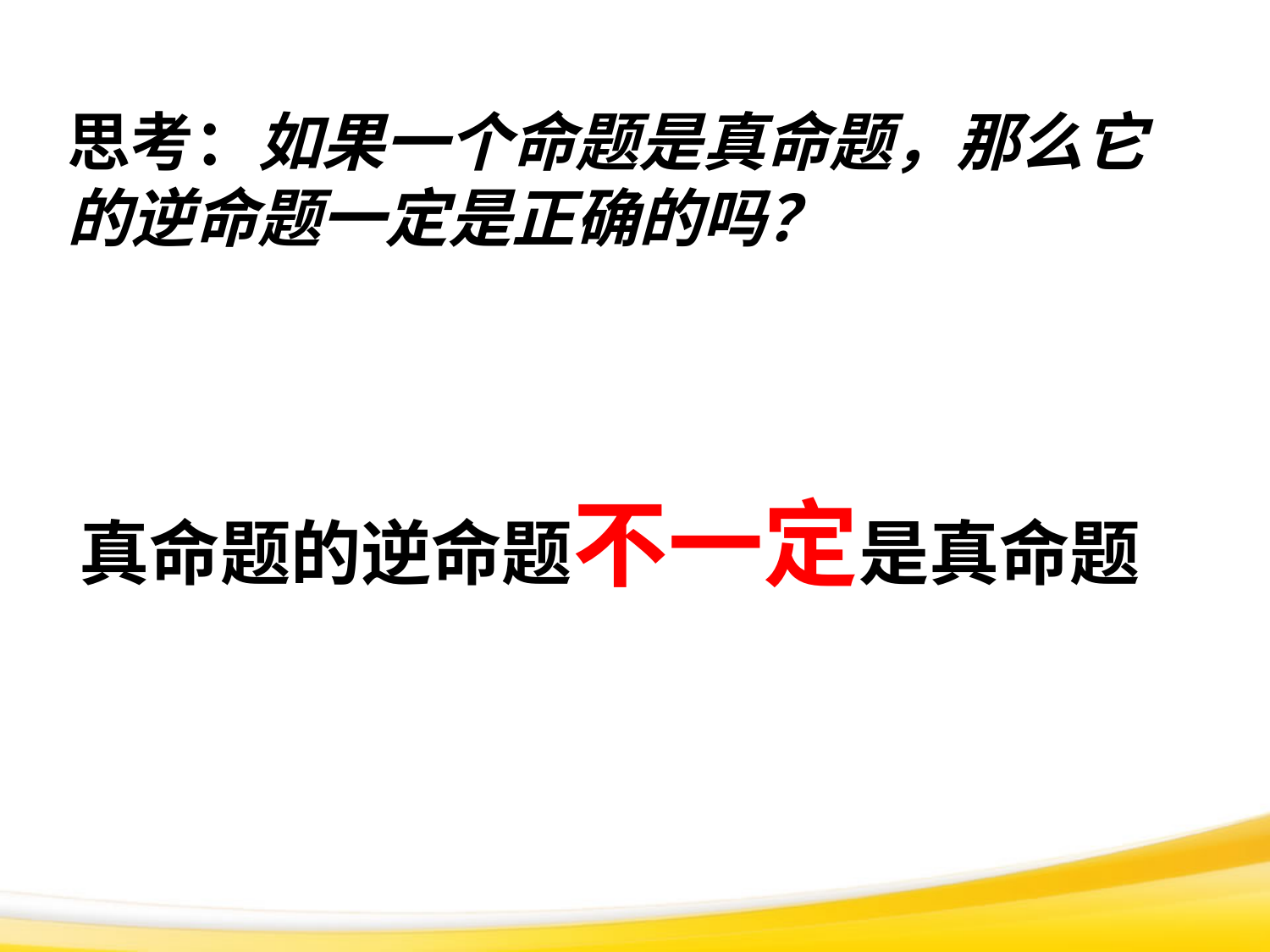

思考：如果一个命题是真命题，那么它的逆命题一定是正确的吗？
真命题的逆命题不一定是真命题